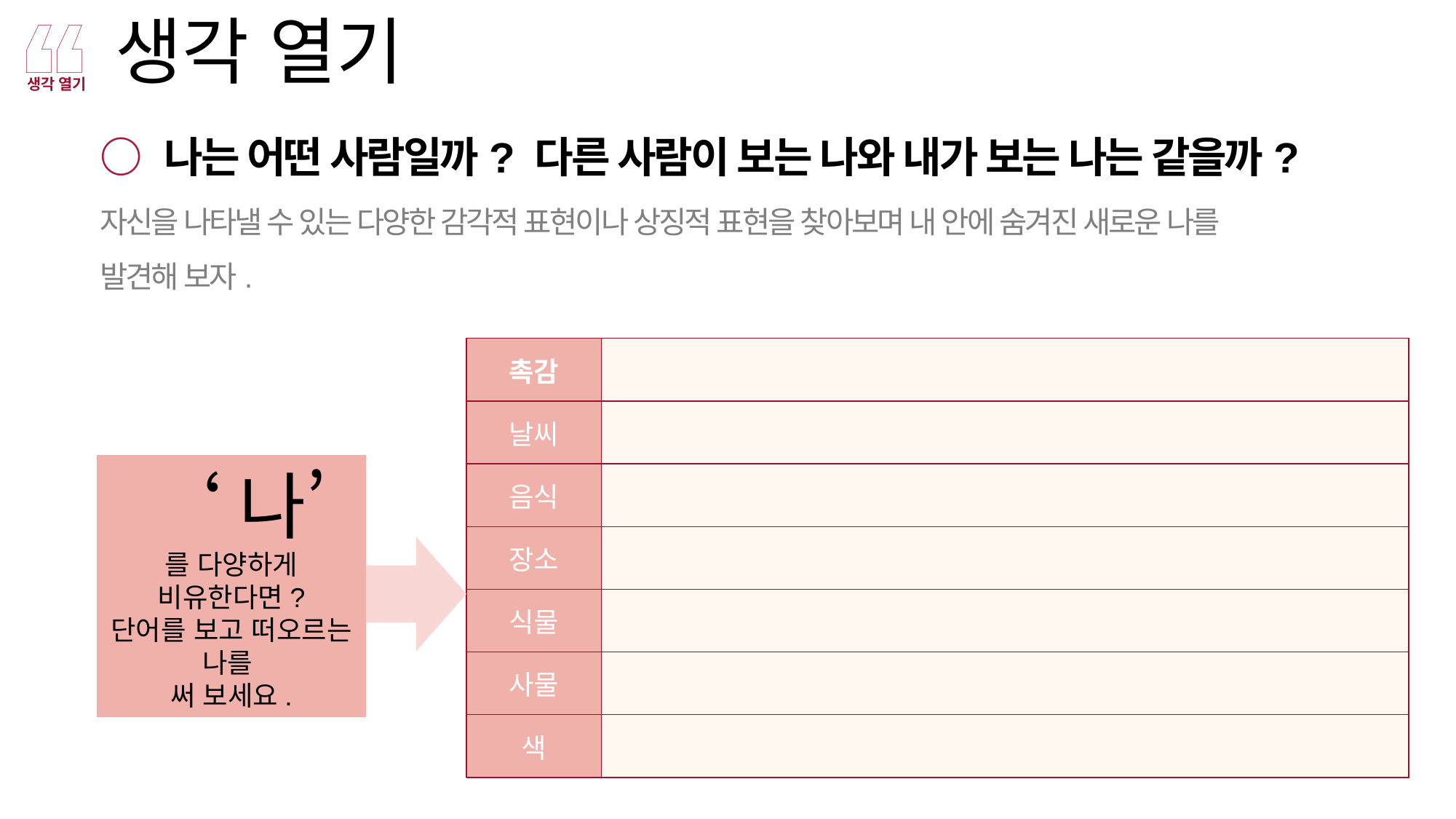

생각 열기
“
생각 열기
○ 나는 어떤 사람일까? 다른 사람이 보는 나와 내가 보는 나는 같을까?
자신을 나타낼 수 있는 다양한 감각적 표현이나 상징적 표현을 찾아보며 내 안에 숨겨진 새로운 나를 발견해 보자.
| 촉감 |  |
| --- | --- |
| 날씨 |  |
| 음식 |  |
| 장소 |  |
| 식물 |  |
| 사물 |  |
| 색 |  |
  ‘나’
를 다양하게 비유한다면?
단어를 보고 떠오르는 나를
써 보세요.